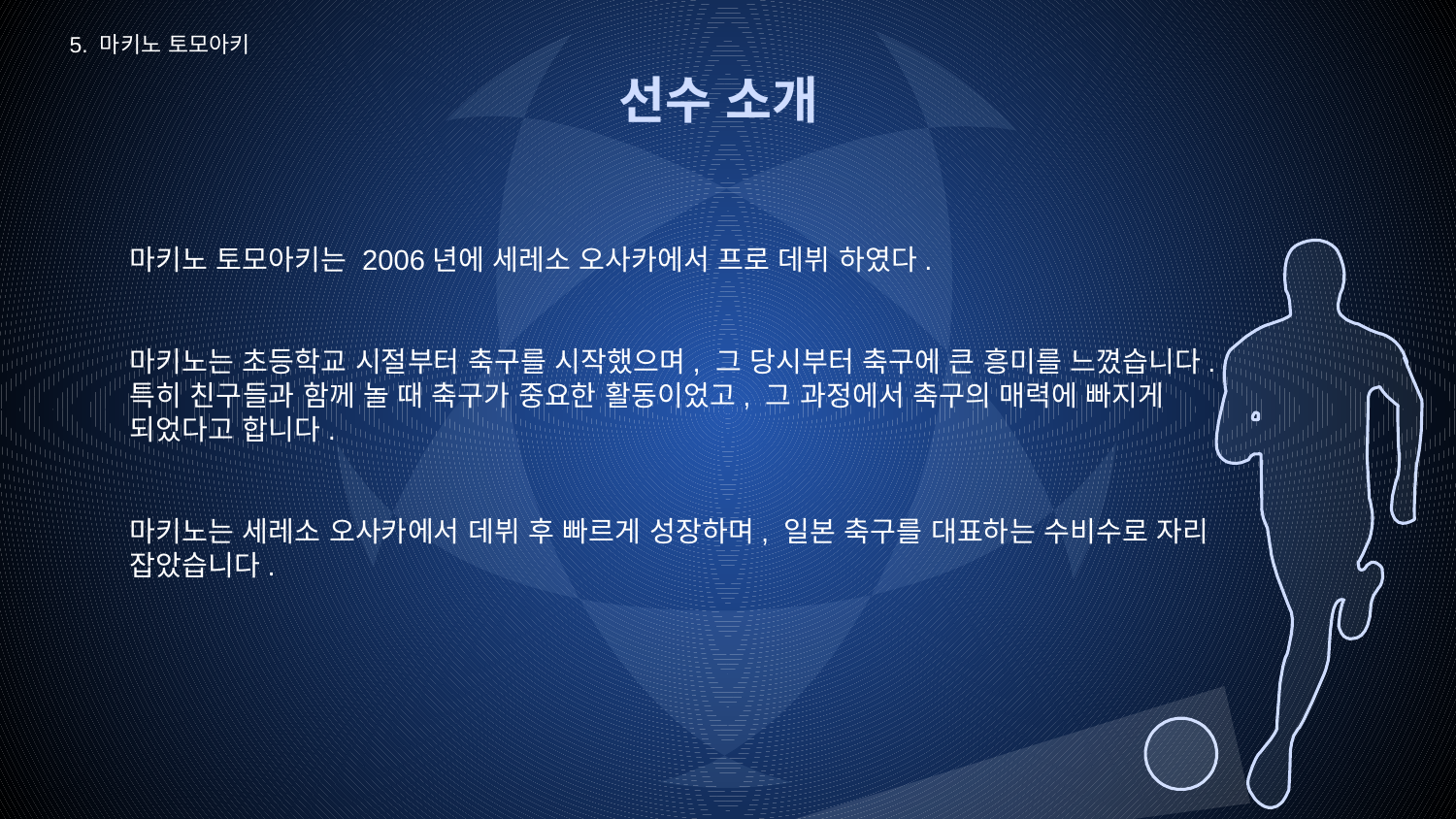

5. 마키노 토모아키
# 선수 소개
마키노 토모아키는 2006년에 세레소 오사카에서 프로 데뷔 하였다.

마키노는 초등학교 시절부터 축구를 시작했으며, 그 당시부터 축구에 큰 흥미를 느꼈습니다.
특히 친구들과 함께 놀 때 축구가 중요한 활동이었고, 그 과정에서 축구의 매력에 빠지게
되었다고 합니다.

마키노는 세레소 오사카에서 데뷔 후 빠르게 성장하며, 일본 축구를 대표하는 수비수로 자리 잡았습니다.